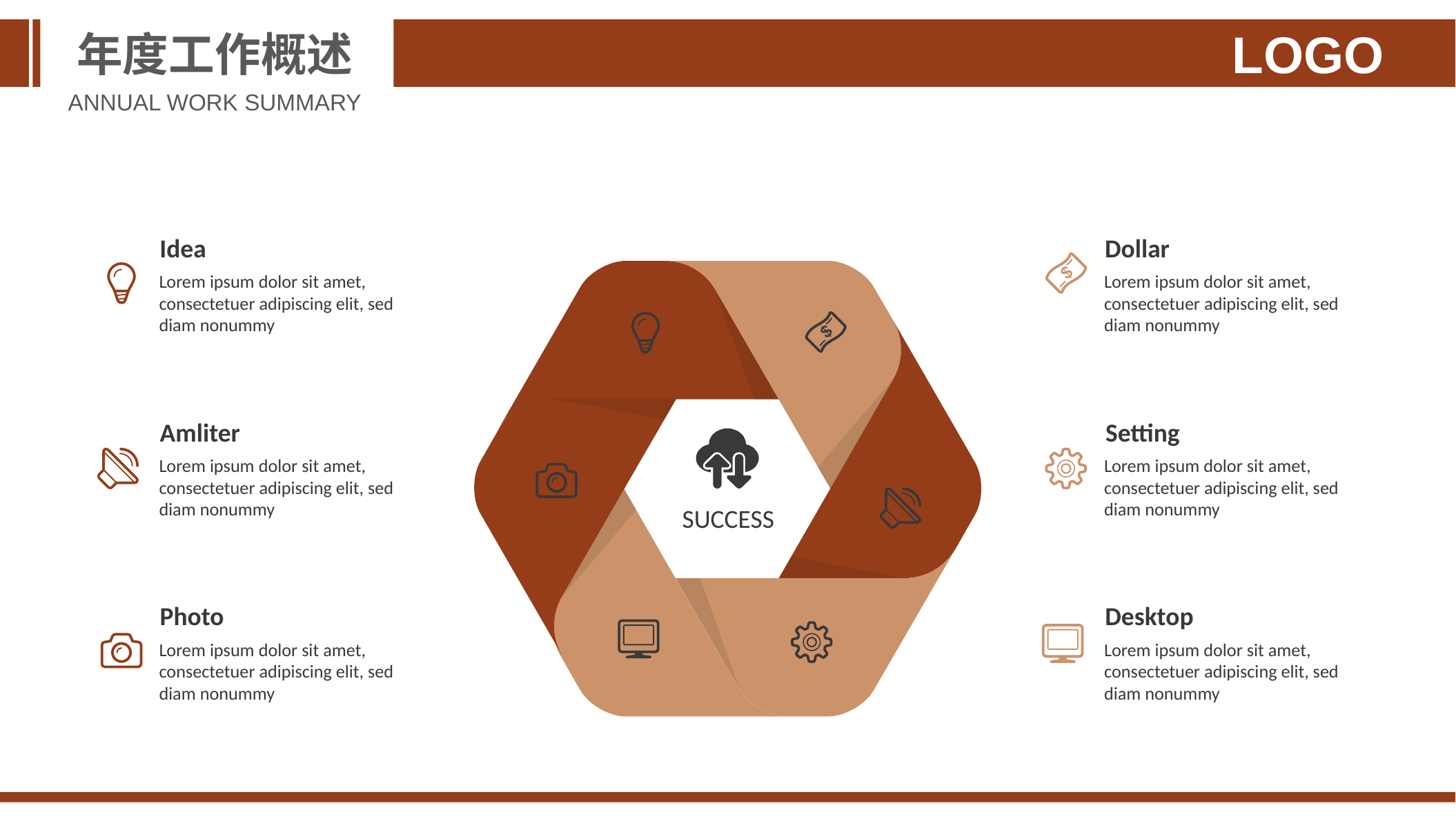

年度工作概述
LOGO
ANNUAL WORK SUMMARY
Idea
Lorem ipsum dolor sit amet, consectetuer adipiscing elit, sed diam nonummy

Dollar
Lorem ipsum dolor sit amet, consectetuer adipiscing elit, sed diam nonummy

SUCCESS

Amliter
Lorem ipsum dolor sit amet, consectetuer adipiscing elit, sed diam nonummy

Setting
Lorem ipsum dolor sit amet, consectetuer adipiscing elit, sed diam nonummy

Photo
Lorem ipsum dolor sit amet, consectetuer adipiscing elit, sed diam nonummy

Desktop
Lorem ipsum dolor sit amet, consectetuer adipiscing elit, sed diam nonummy